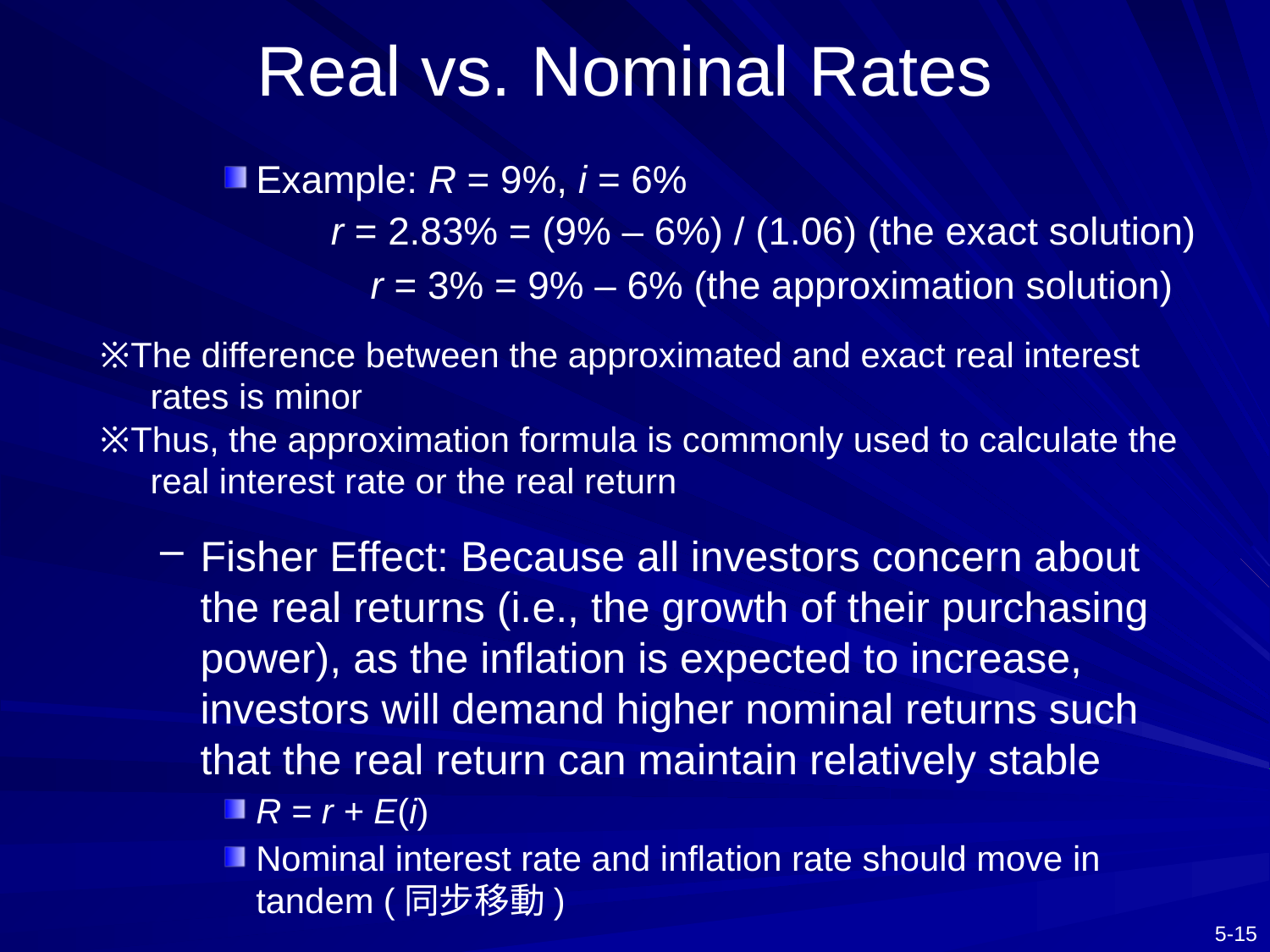

# Real vs. Nominal Rates
Example: R = 9%, i = 6%
	    r = 2.83% = (9% – 6%) / (1.06) (the exact solution)
		    r = 3% = 9% – 6% (the approximation solution)

Fisher Effect: Because all investors concern about the real returns (i.e., the growth of their purchasing power), as the inflation is expected to increase, investors will demand higher nominal returns such that the real return can maintain relatively stable
R = r + E(i)
Nominal interest rate and inflation rate should move in tandem (同步移動)
※ The difference between the approximated and exact real interest rates is minor
※ Thus, the approximation formula is commonly used to calculate the real interest rate or the real return